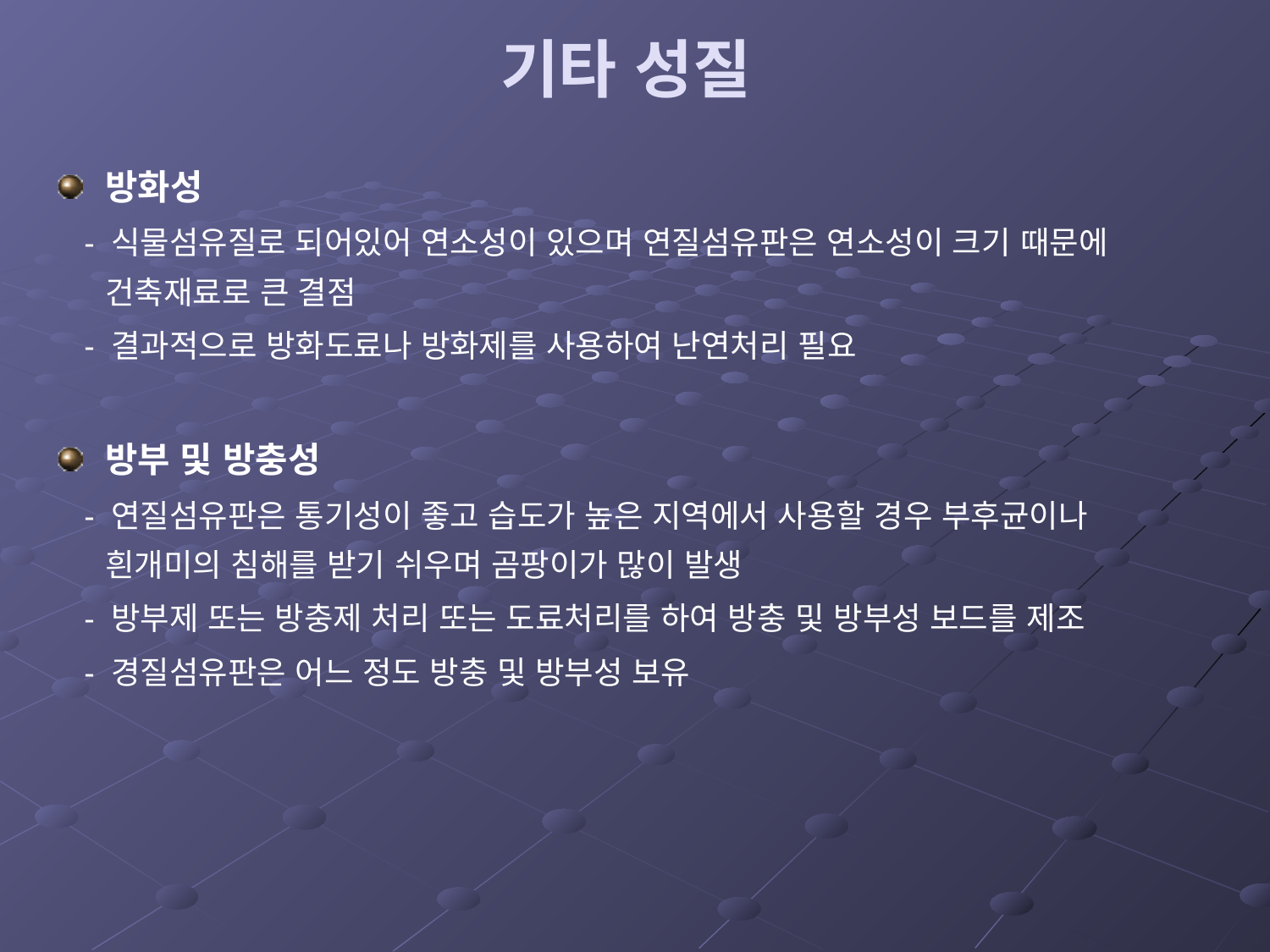

# 기타 성질

방화성
   - 식물섬유질로 되어있어 연소성이 있으며 연질섬유판은 연소성이 크기 때문에 건축재료로 큰 결점
   - 결과적으로 방화도료나 방화제를 사용하여 난연처리 필요

방부 및 방충성
   - 연질섬유판은 통기성이 좋고 습도가 높은 지역에서 사용할 경우 부후균이나 흰개미의 침해를 받기 쉬우며 곰팡이가 많이 발생
   - 방부제 또는 방충제 처리 또는 도료처리를 하여 방충 및 방부성 보드를 제조
   - 경질섬유판은 어느 정도 방충 및 방부성 보유